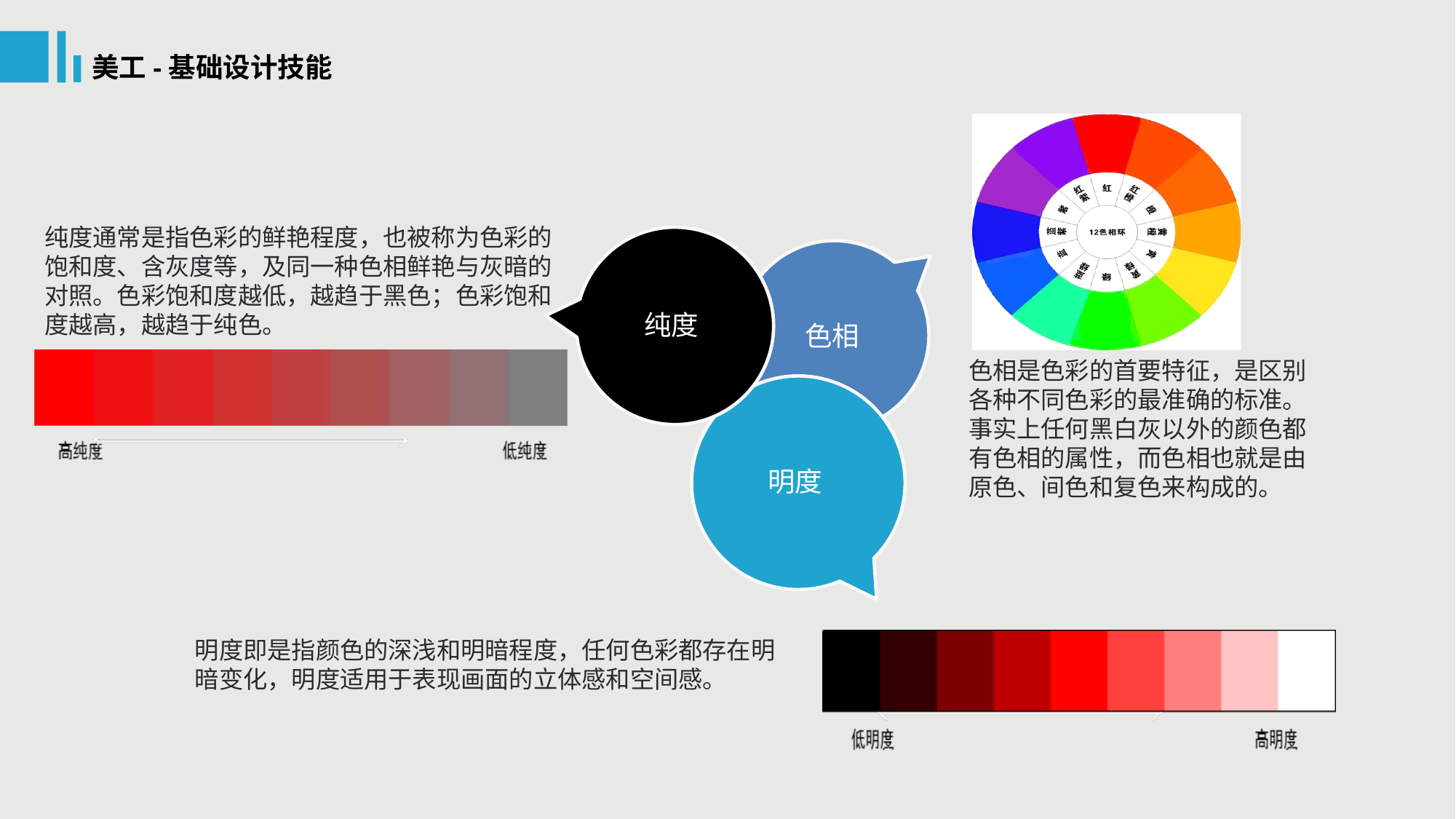

美工-基础设计技能

纯度通常是指色彩的鲜艳程度，也被称为色彩的饱和度、含灰度等，及同一种色相鲜艳与灰暗的对照。色彩饱和度越低，越趋于黑色；色彩饱和度越高，越趋于纯色。
纯度
色相

色相是色彩的首要特征，是区别各种不同色彩的最准确的标准。事实上任何黑白灰以外的颜色都有色相的属性，而色相也就是由原色、间色和复色来构成的。

明度
明度即是指颜色的深浅和明暗程度，任何色彩都存在明暗变化，明度适用于表现画面的立体感和空间感。